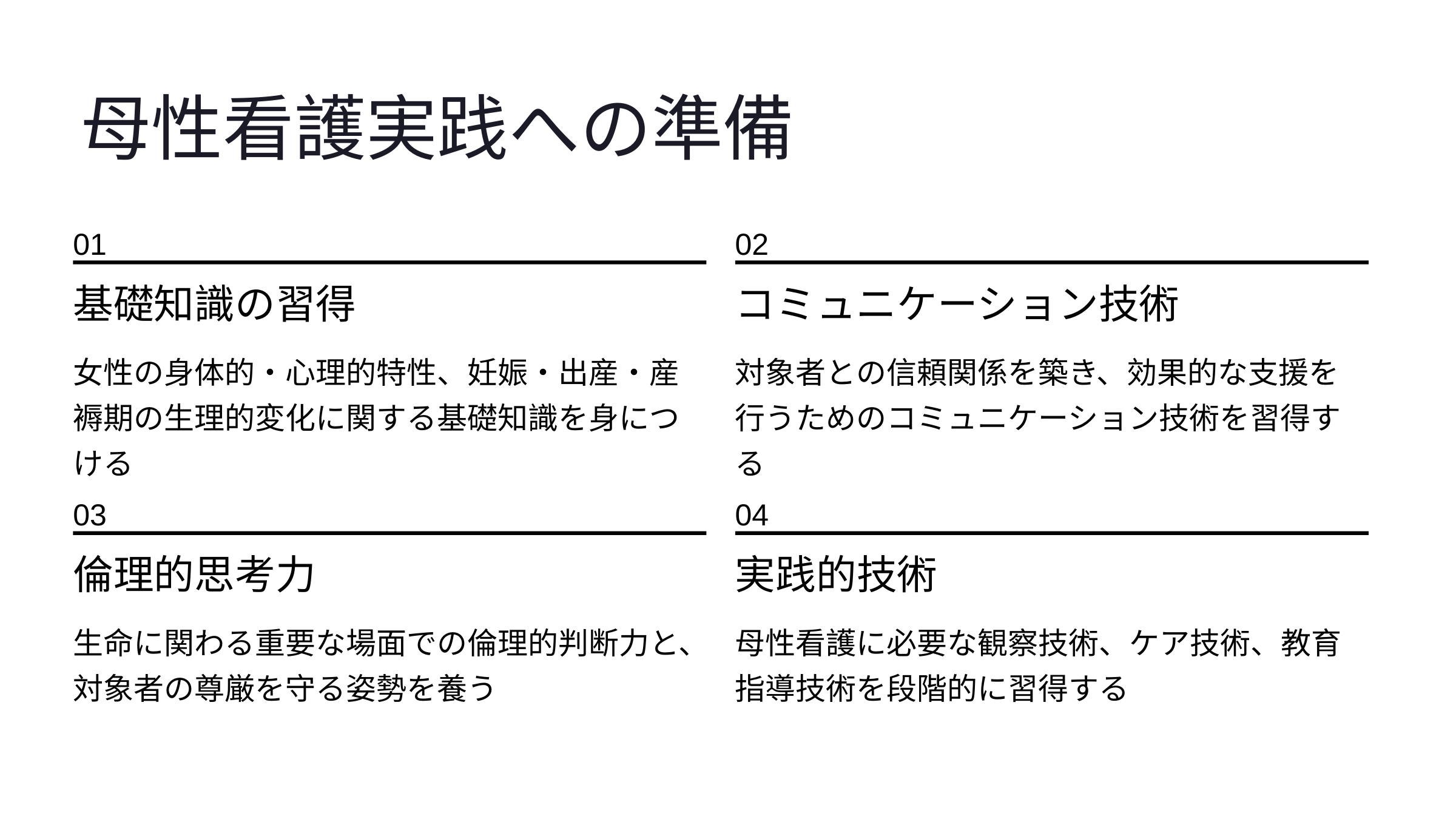

母性看護実践への準備
01
02

基礎知識の習得
コミュニケーション技術
女性の身体的・心理的特性、妊娠・出産・産褥期の生理的変化に関する基礎知識を身につける
対象者との信頼関係を築き、効果的な支援を行うためのコミュニケーション技術を習得する
03
04

倫理的思考力
実践的技術
生命に関わる重要な場面での倫理的判断力と、対象者の尊厳を守る姿勢を養う
母性看護に必要な観察技術、ケア技術、教育指導技術を段階的に習得する